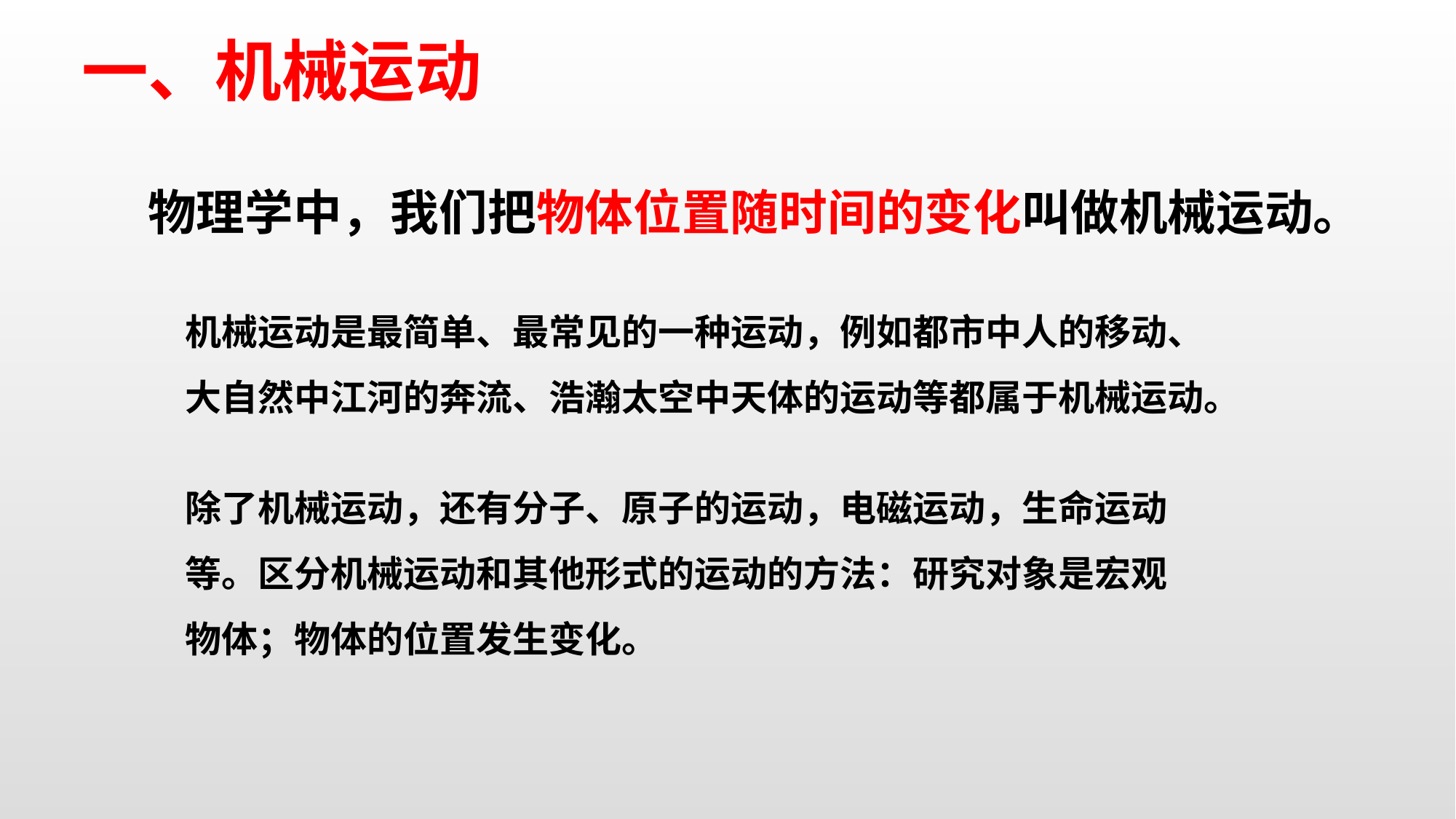

一、机械运动
物理学中，我们把物体位置随时间的变化叫做机械运动。
机械运动是最简单、最常见的一种运动，例如都市中人的移动、
大自然中江河的奔流、浩瀚太空中天体的运动等都属于机械运动。
除了机械运动，还有分子、原子的运动，电磁运动，生命运动等。区分机械运动和其他形式的运动的方法：研究对象是宏观物体；物体的位置发生变化。